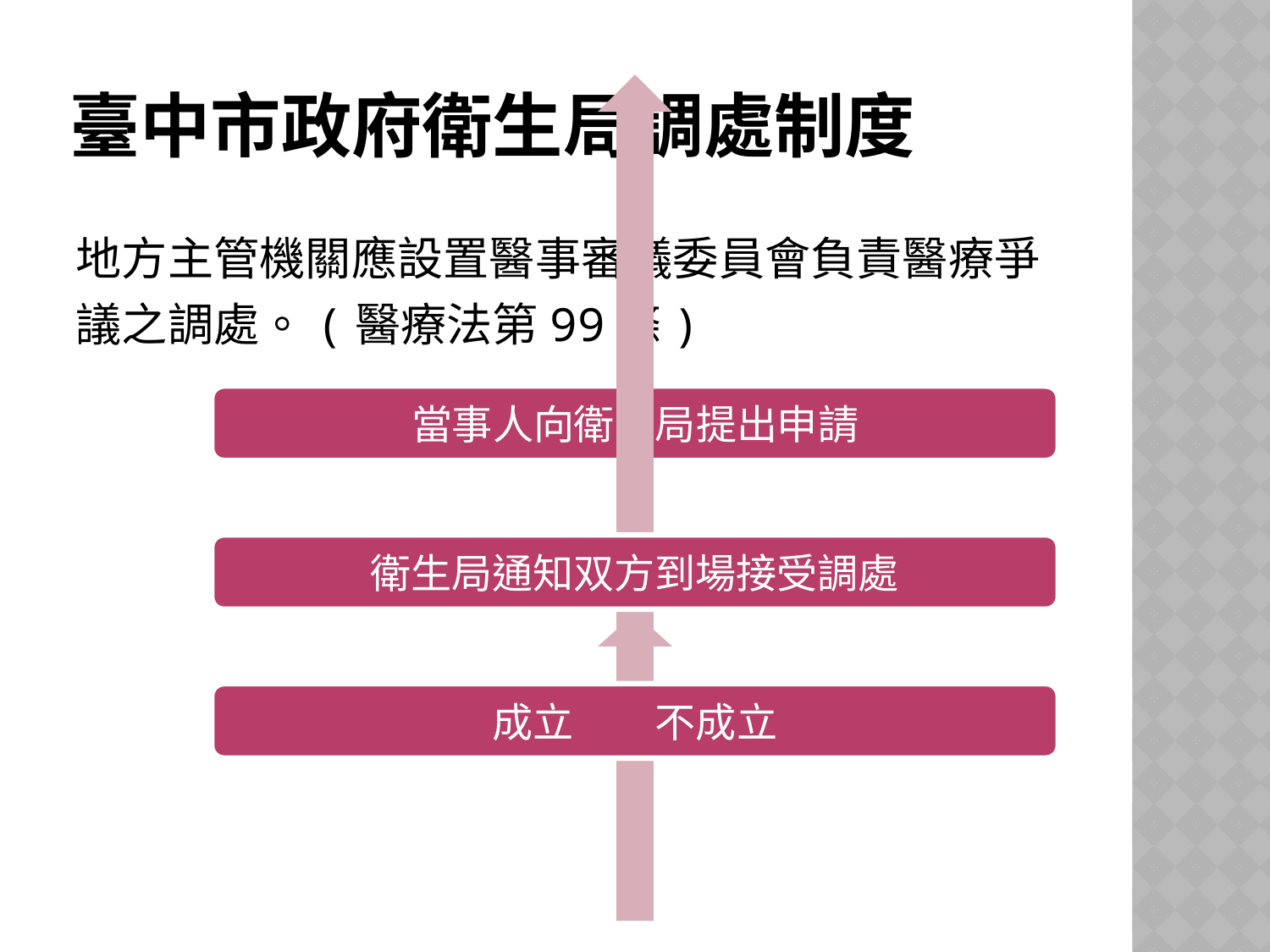

# 臺中市政府衛生局調處制度
地方主管機關應設置醫事審議委員會負責醫療爭
議之調處。(醫療法第99條)

當事人向衛生局提出申請
衛生局通知双方到場接受調處
成立         不成立